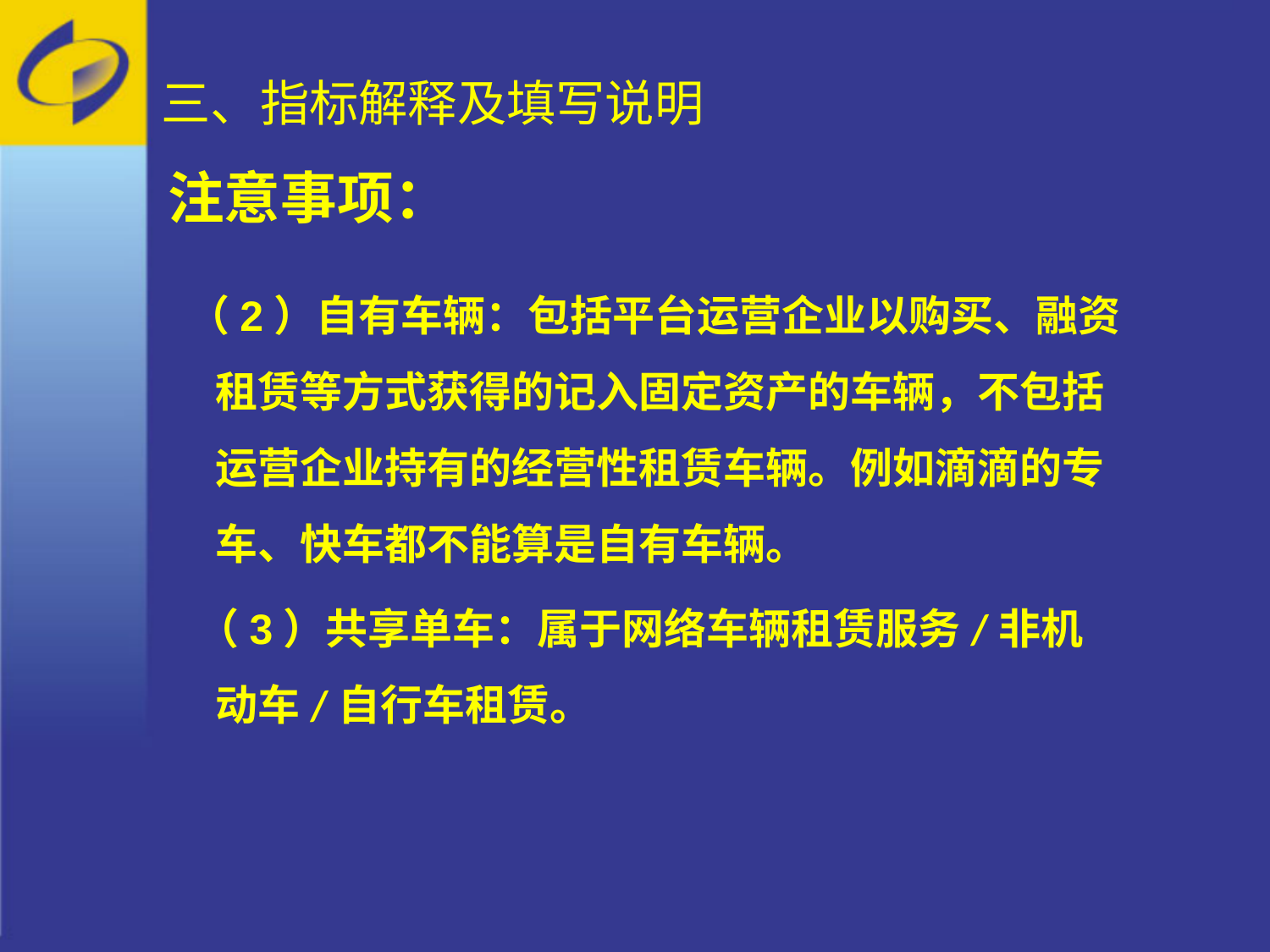

三、指标解释及填写说明
注意事项：

 （2）自有车辆：包括平台运营企业以购买、融资租赁等方式获得的记入固定资产的车辆，不包括运营企业持有的经营性租赁车辆。例如滴滴的专车、快车都不能算是自有车辆。
  （3）共享单车：属于网络车辆租赁服务/非机动车/自行车租赁。